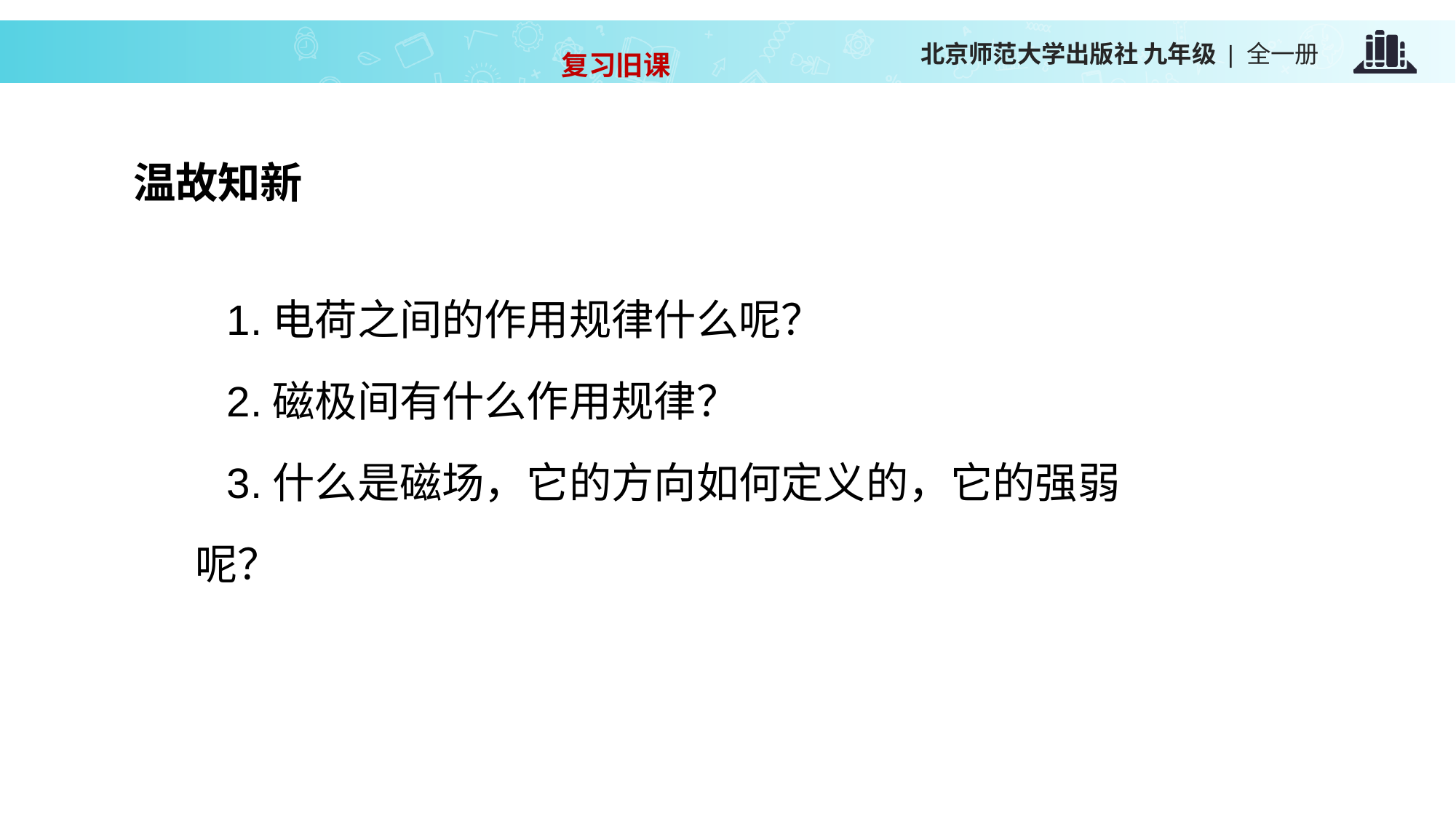

复习旧课
温故知新
1.电荷之间的作用规律什么呢？
2.磁极间有什么作用规律？
3.什么是磁场，它的方向如何定义的，它的强弱呢？